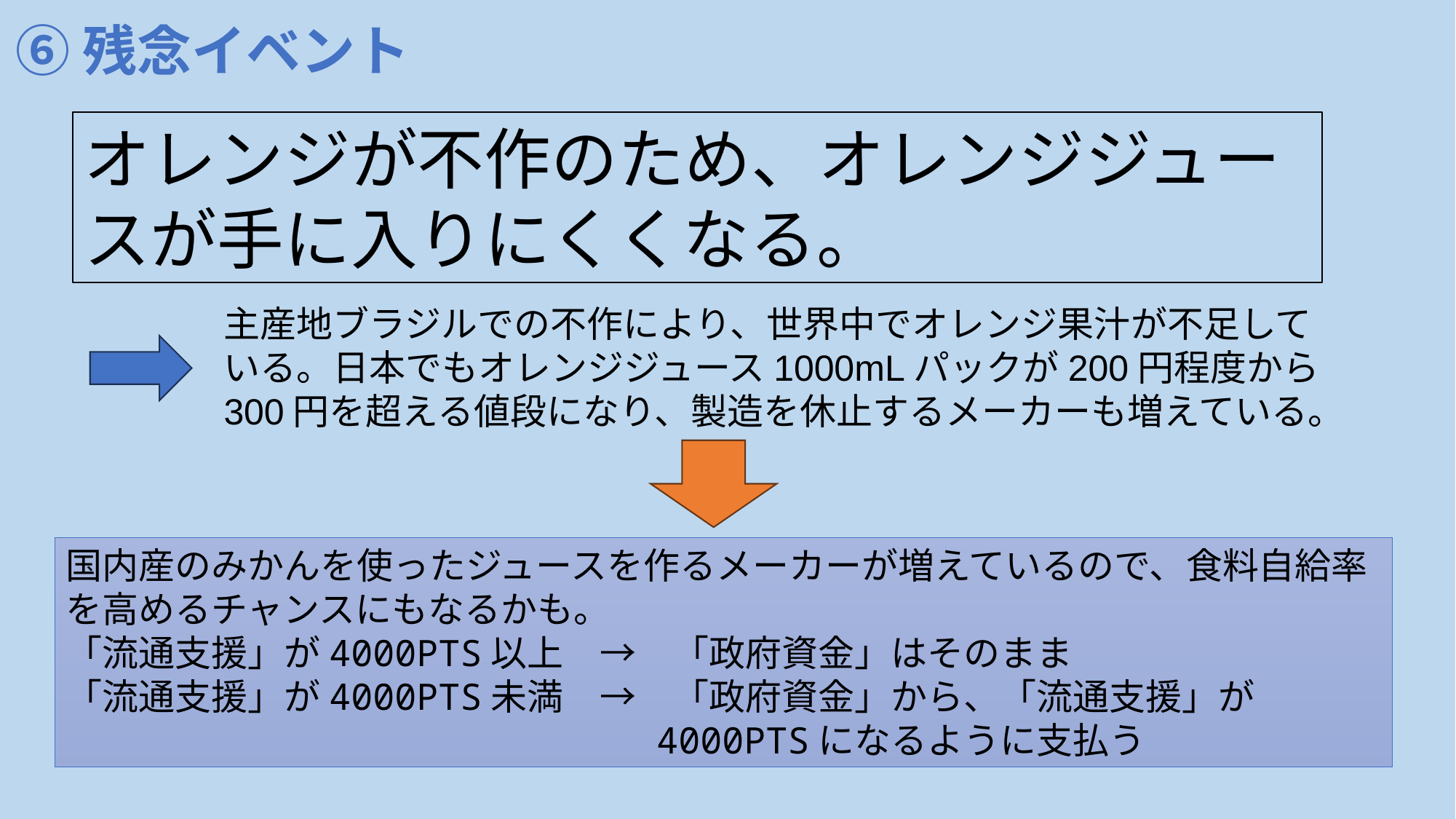

⑥残念イベント
オレンジが不作のため、オレンジジュースが手に入りにくくなる。
主産地ブラジルでの不作により、世界中でオレンジ果汁が不足している。日本でもオレンジジュース1000mLパックが200円程度から300円を超える値段になり、製造を休止するメーカーも増えている。

国内産のみかんを使ったジュースを作るメーカーが増えているので、食料自給率を高めるチャンスにもなるかも。
「流通支援」が4000PTS以上　→　「政府資金」はそのまま
「流通支援」が4000PTS未満　→　「政府資金」から、「流通支援」が
　　　　　　　　　　　　　　　　4000PTSになるように支払う